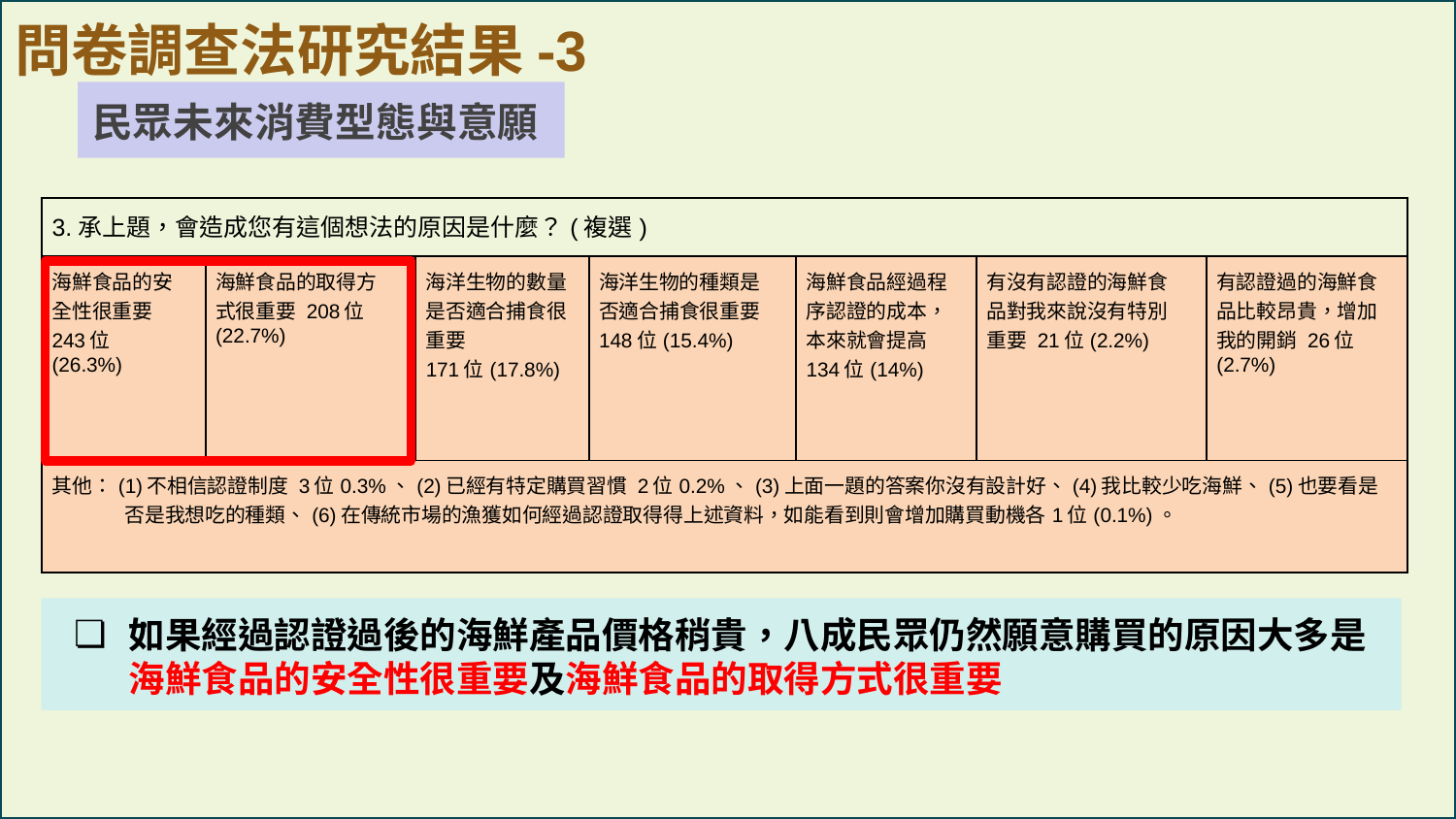

問卷調查法研究結果-3
民眾未來消費型態與意願
| 3.承上題，會造成您有這個想法的原因是什麼？(複選) |  |  |  |  |  |  |  |  |  |
| --- | --- | --- | --- | --- | --- | --- | --- | --- | --- |
| 海鮮食品的安全性很重要 243位(26.3%) | 海鮮食品的取得方式很重要 208位(22.7%) |  | 海洋生物的數量是否適合捕食很重要 171位(17.8%) | 海洋生物的種類是否適合捕食很重要 148位(15.4%) |  | 海鮮食品經過程序認證的成本，本來就會提高 134位(14%) | 有沒有認證的海鮮食品對我來說沒有特別重要 21位(2.2%) |  | 有認證過的海鮮食品比較昂貴，增加我的開銷 26位(2.7%) |
| 其他：(1)不相信認證制度 3位0.3%、(2)已經有特定購買習慣 2位0.2%、(3)上面一題的答案你沒有設計好、(4)我比較少吃海鮮、(5)也要看是否是我想吃的種類、(6)在傳統市場的漁獲如何經過認證取得得上述資料，如能看到則會增加購買動機各1位(0.1%)。 |  |  |  |  |  |  |  |  |  |

如果經過認證過後的海鮮產品價格稍貴，八成民眾仍然願意購買的原因大多是海鮮食品的安全性很重要及海鮮食品的取得方式很重要